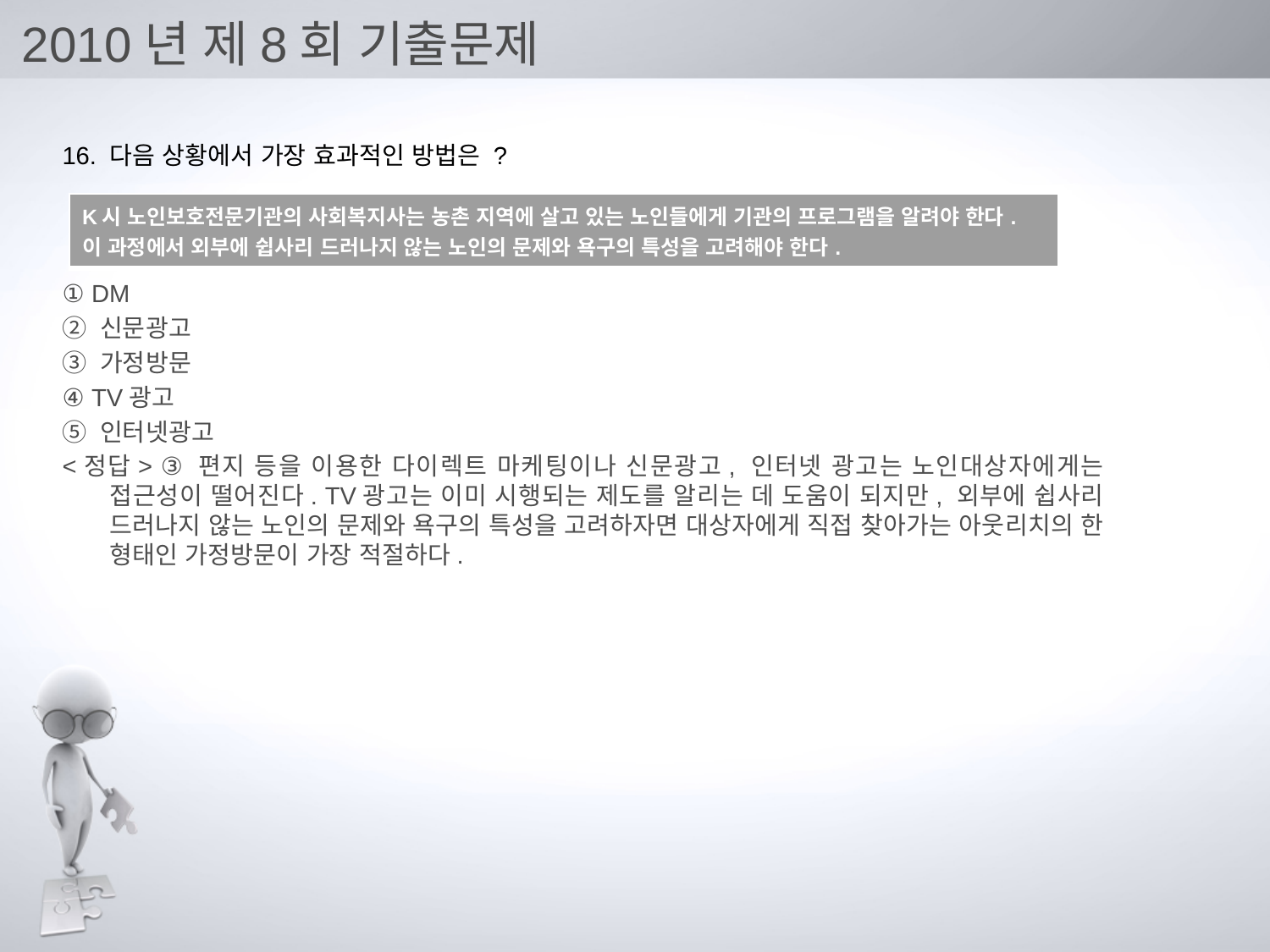

# 2010년 제8회 기출문제

16. 다음 상황에서 가장 효과적인 방법은 ?

① DM
② 신문광고
③ 가정방문
④ TV광고
⑤ 인터넷광고
<정답> ③ 편지 등을 이용한 다이렉트 마케팅이나 신문광고, 인터넷 광고는 노인대상자에게는 접근성이 떨어진다. TV광고는 이미 시행되는 제도를 알리는 데 도움이 되지만, 외부에 쉽사리 드러나지 않는 노인의 문제와 욕구의 특성을 고려하자면 대상자에게 직접 찾아가는 아웃리치의 한 형태인 가정방문이 가장 적절하다.

| K시 노인보호전문기관의 사회복지사는 농촌 지역에 살고 있는 노인들에게 기관의 프로그램을 알려야 한다. 이 과정에서 외부에 쉽사리 드러나지 않는 노인의 문제와 욕구의 특성을 고려해야 한다. |
| --- |